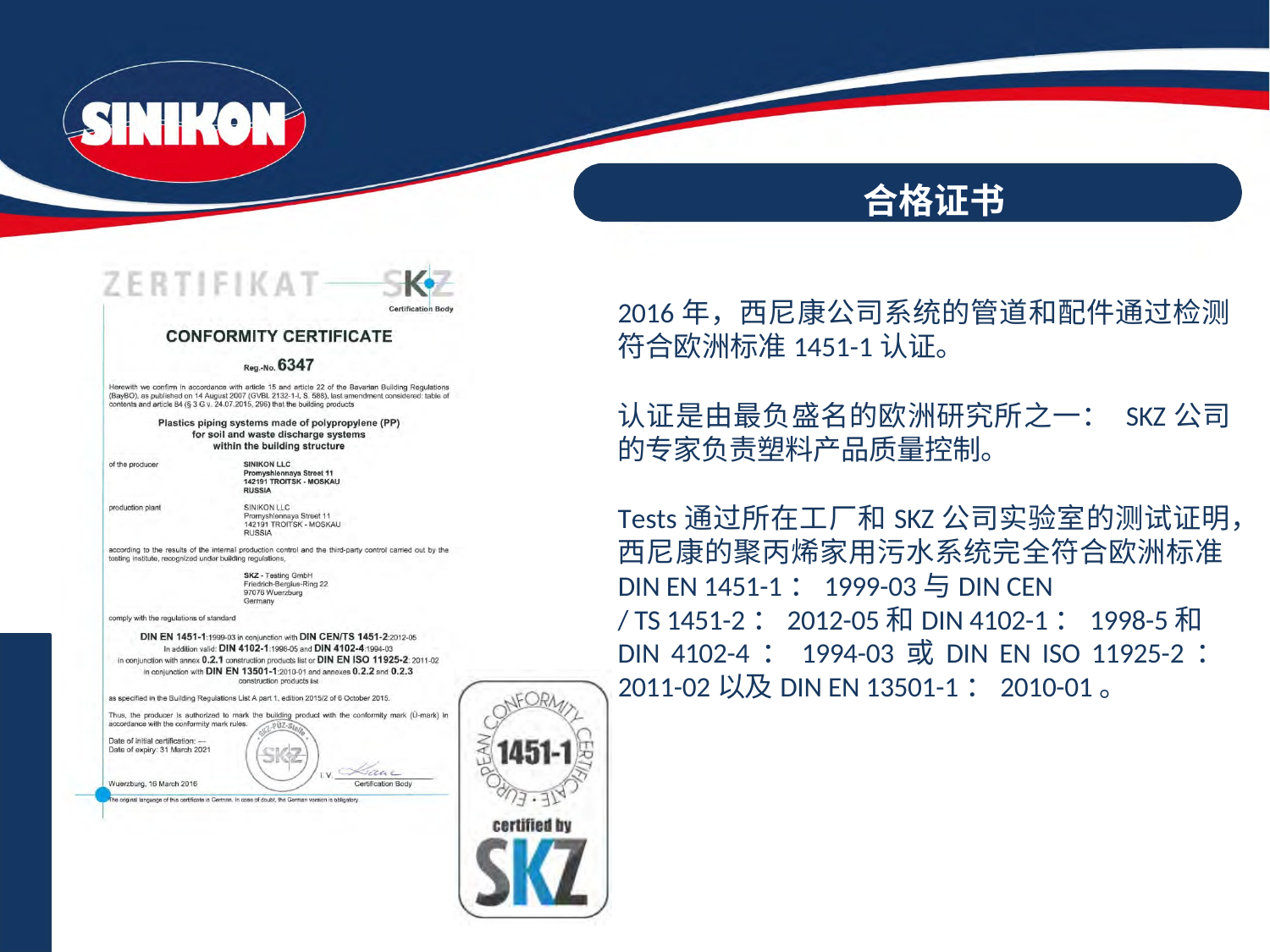

# 合格证书

2016年，西尼康公司系统的管道和配件通过检测符合欧洲标准1451-1认证。

认证是由最负盛名的欧洲研究所之一： SKZ公司的专家负责塑料产品质量控制。

Tests通过所在工厂和SKZ公司实验室的测试证明，西尼康的聚丙烯家用污水系统完全符合欧洲标准DIN EN 1451-1：1999-03与DIN CEN
/ TS 1451-2：2012-05和DIN 4102-1：1998-5和
DIN 4102-4：1994-03或DIN EN ISO 11925-2：2011-02以及DIN EN 13501-1：2010-01。